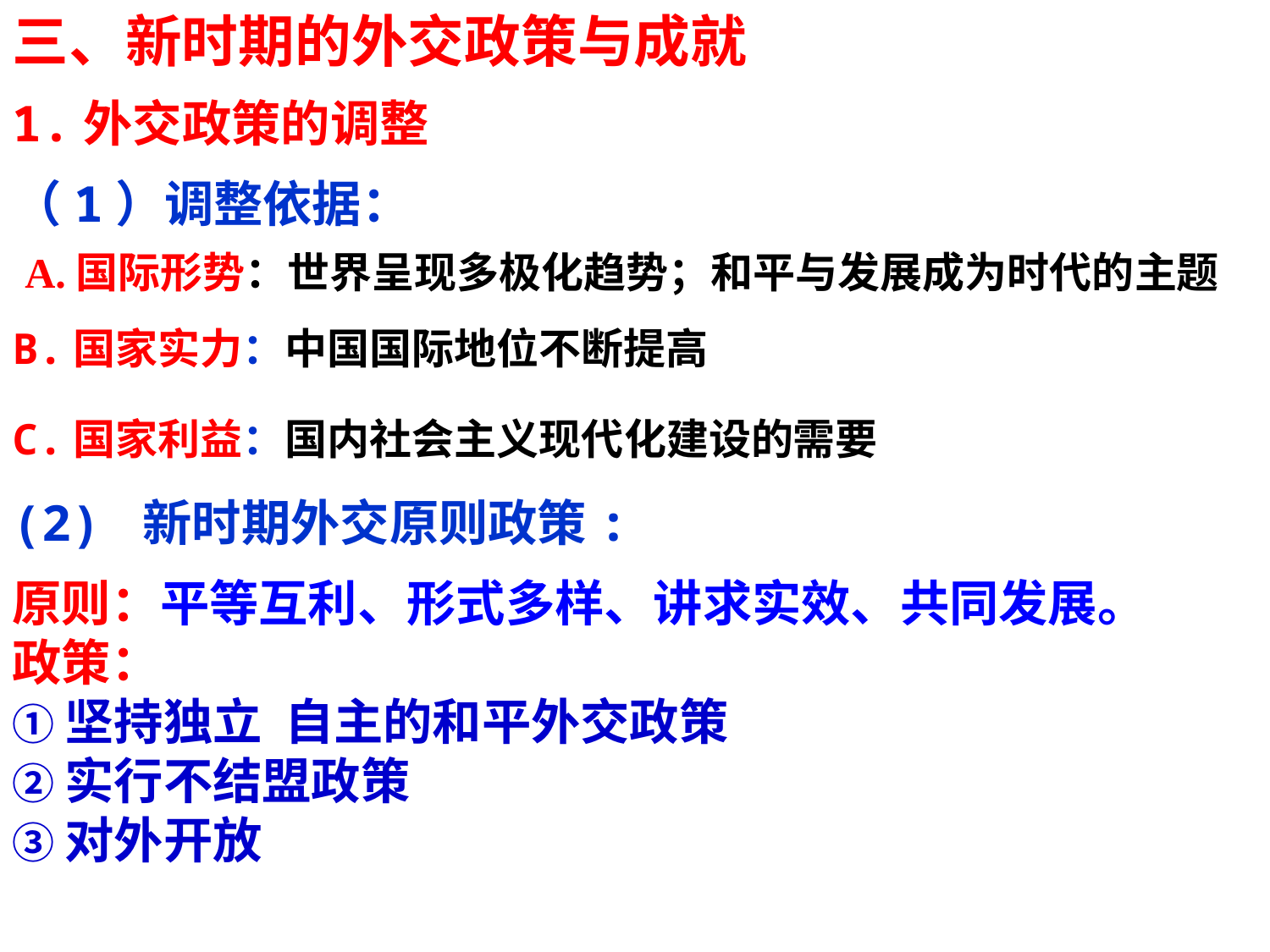

三、新时期的外交政策与成就
1.外交政策的调整
（1）调整依据：
A.国际形势：世界呈现多极化趋势；和平与发展成为时代的主题
B.国家实力：中国国际地位不断提高
C.国家利益：国内社会主义现代化建设的需要
(2) 新时期外交原则政策:
原则：平等互利、形式多样、讲求实效、共同发展。
政策：
①坚持独立  自主的和平外交政策
②实行不结盟政策
③对外开放